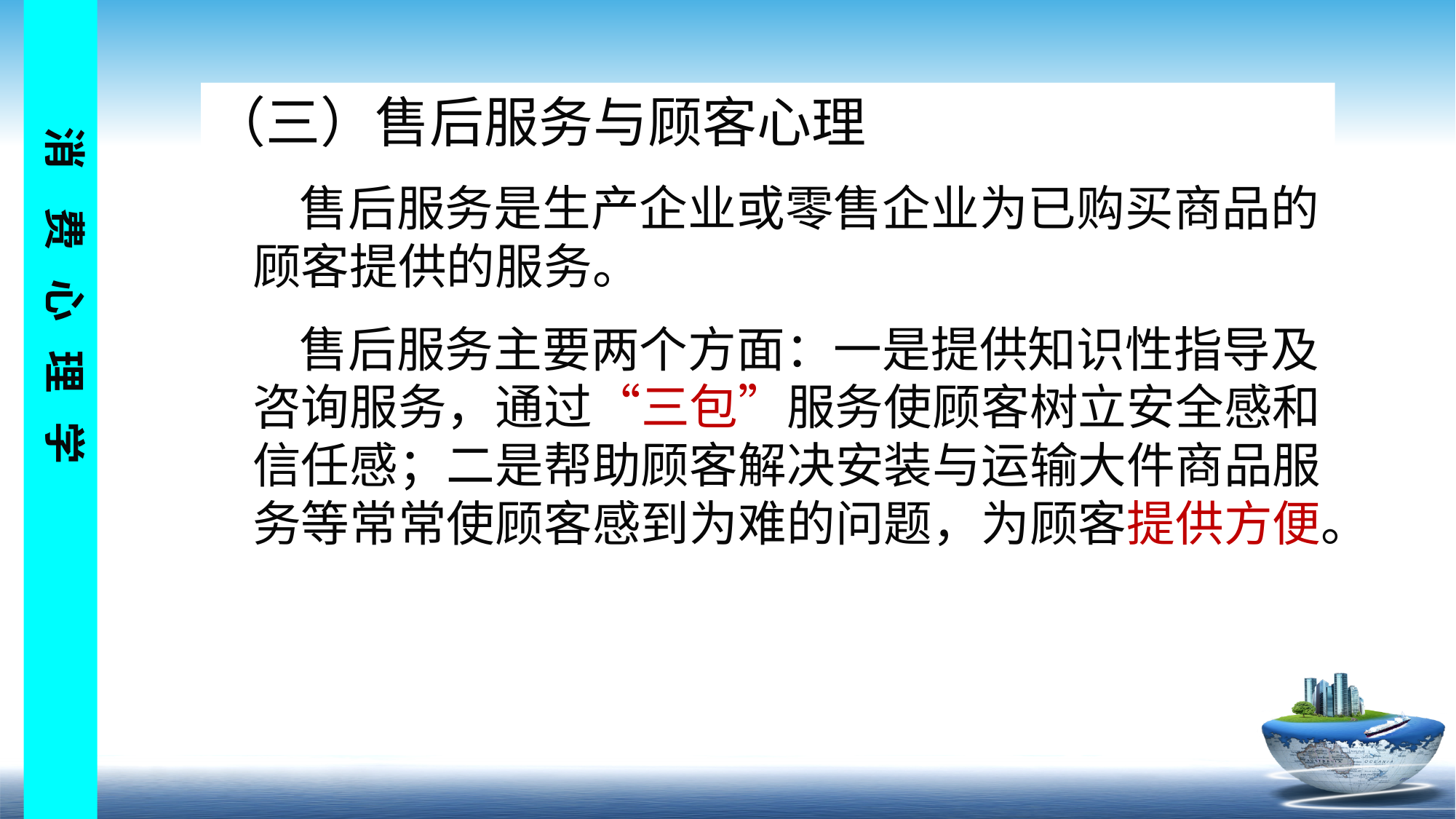

（三）售后服务与顾客心理
       售后服务是生产企业或零售企业为已购买商品的顾客提供的服务。
       售后服务主要两个方面：一是提供知识性指导及咨询服务，通过“三包”服务使顾客树立安全感和信任感；二是帮助顾客解决安装与运输大件商品服务等常常使顾客感到为难的问题，为顾客提供方便。